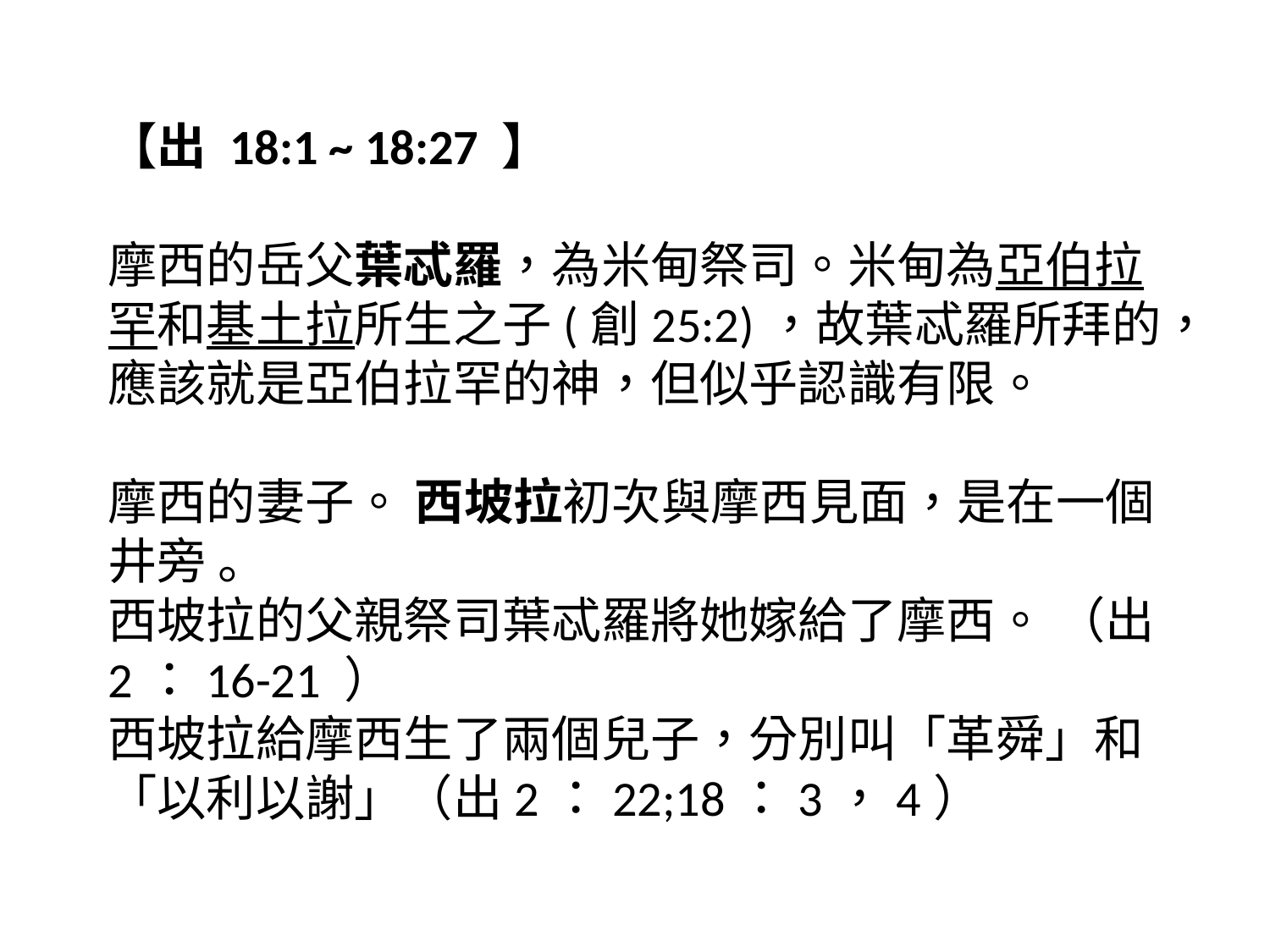

# 【出 18:1 ~ 18:27 】 摩西的岳父葉忒羅，為米甸祭司。米甸為亞伯拉罕和基土拉所生之子(創25:2)，故葉忒羅所拜的，應該就是亞伯拉罕的神，但似乎認識有限。 摩西的妻子。 西坡拉初次與摩西見面，是在一個井旁 。 西坡拉的父親祭司葉忒羅將她嫁給了摩西。 （出2：16-21 ） 西坡拉給摩西生了兩個兒子，分別叫「革舜」和「以利以謝」（出2：22;18：3，4）